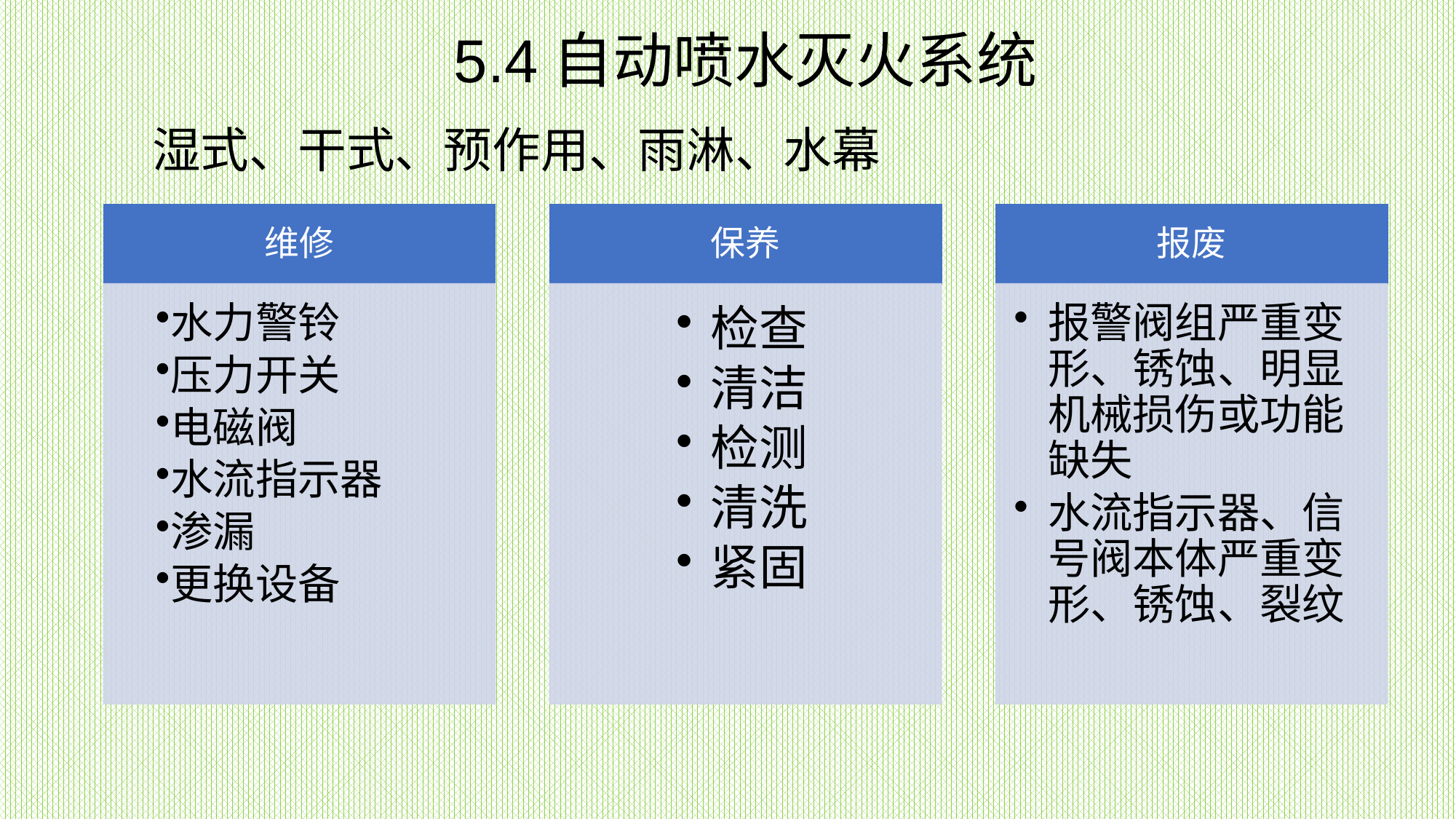

5.4自动喷水灭火系统

湿式、干式、预作用、雨淋、水幕
维修
水力警铃
压力开关
电磁阀
水流指示器
渗漏
更换设备
保养
检查
清洁
检测
清洗
紧固
报废
报警阀组严重变形、锈蚀、明显机械损伤或功能缺失
水流指示器、信号阀本体严重变形、锈蚀、裂纹